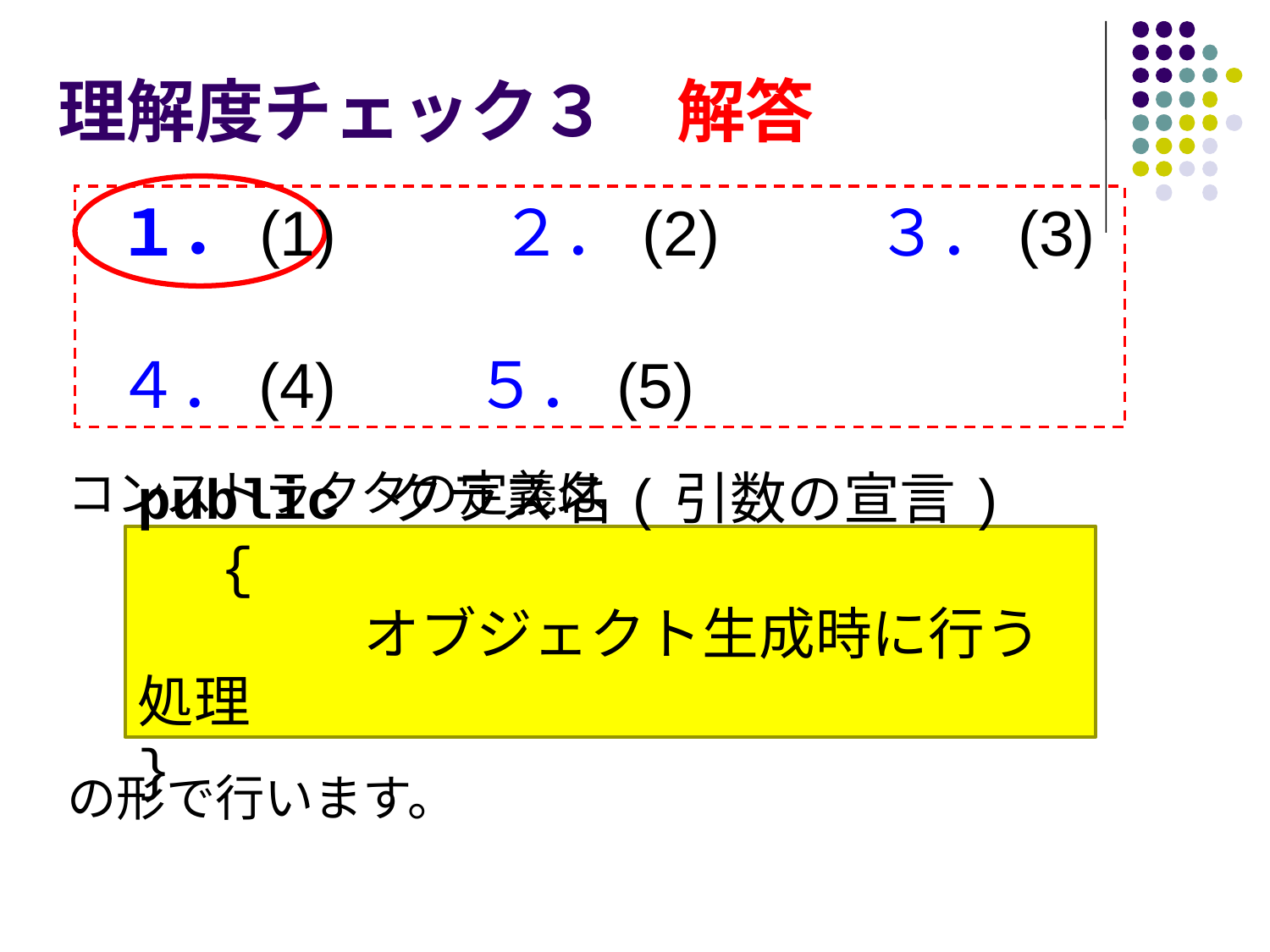

# 理解度チェック３　解答

 １．(1)    　 ２．(2)        ３．(3)
 ４．(4)       ５．(5)
コンストラクタの定義は

の形で行います。
public クラス名(引数の宣言) 　 {
　　　　オブジェクト生成時に行う処理
}